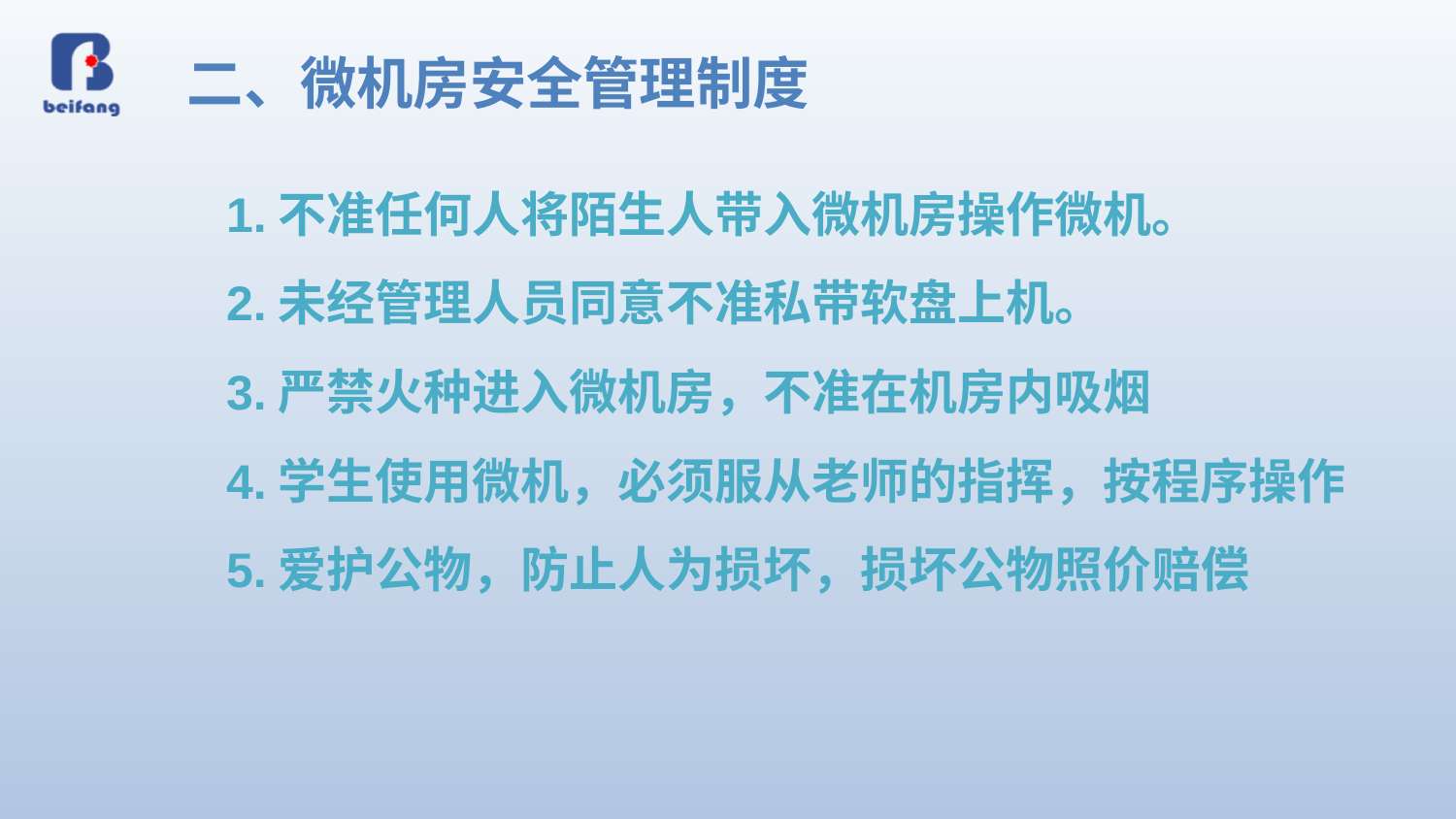

二、微机房安全管理制度
1.不准任何人将陌生人带入微机房操作微机。
2.未经管理人员同意不准私带软盘上机。
3.严禁火种进入微机房，不准在机房内吸烟
4.学生使用微机，必须服从老师的指挥，按程序操作
5.爱护公物，防止人为损坏，损坏公物照价赔偿